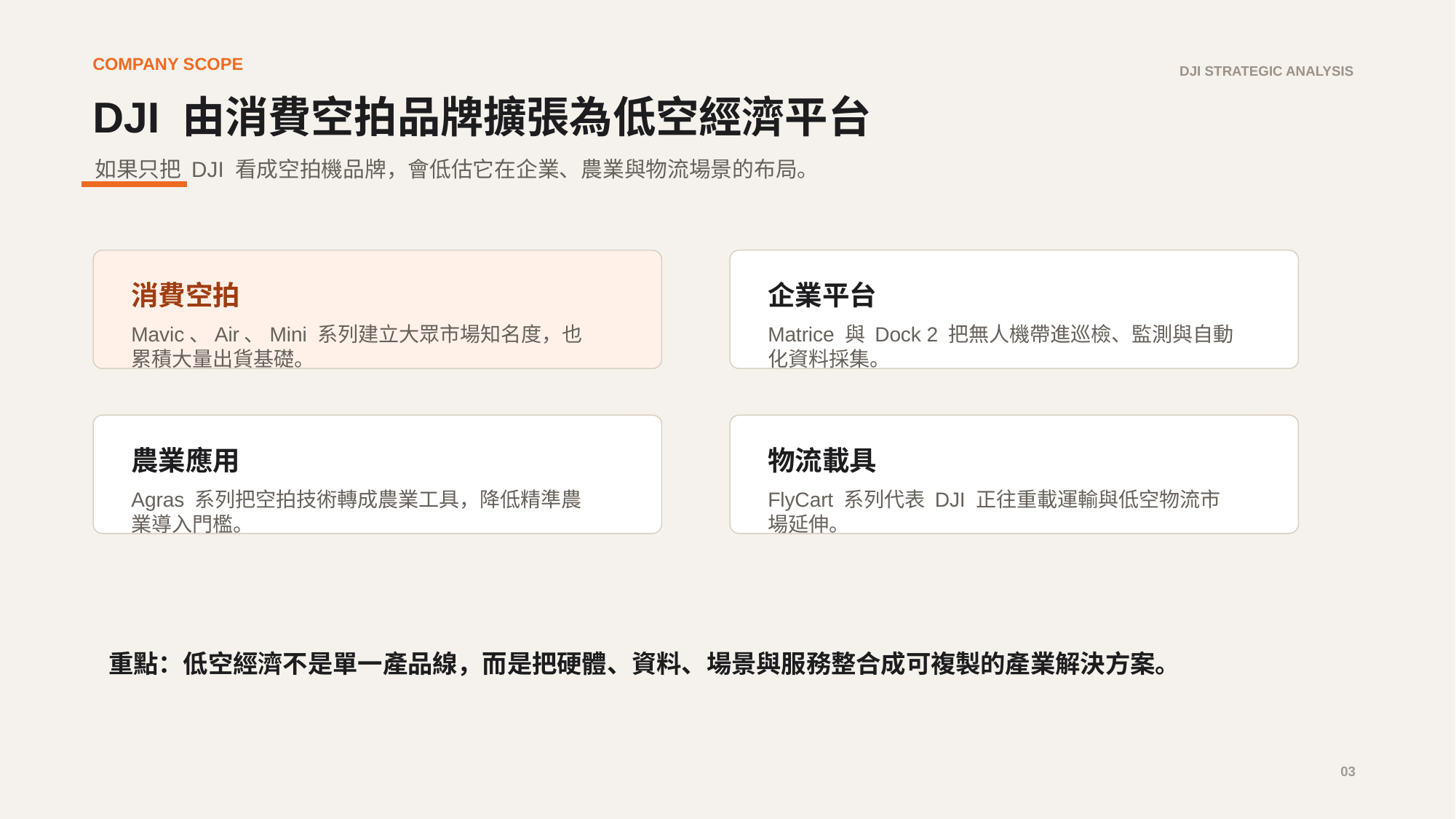

COMPANY SCOPE
DJI STRATEGIC ANALYSIS
DJI 由消費空拍品牌擴張為低空經濟平台
如果只把 DJI 看成空拍機品牌，會低估它在企業、農業與物流場景的布局。

消費空拍
企業平台
Mavic、Air、Mini 系列建立大眾市場知名度，也累積大量出貨基礎。
Matrice 與 Dock 2 把無人機帶進巡檢、監測與自動化資料採集。

農業應用
物流載具
Agras 系列把空拍技術轉成農業工具，降低精準農業導入門檻。
FlyCart 系列代表 DJI 正往重載運輸與低空物流市場延伸。
重點：低空經濟不是單一產品線，而是把硬體、資料、場景與服務整合成可複製的產業解決方案。
03